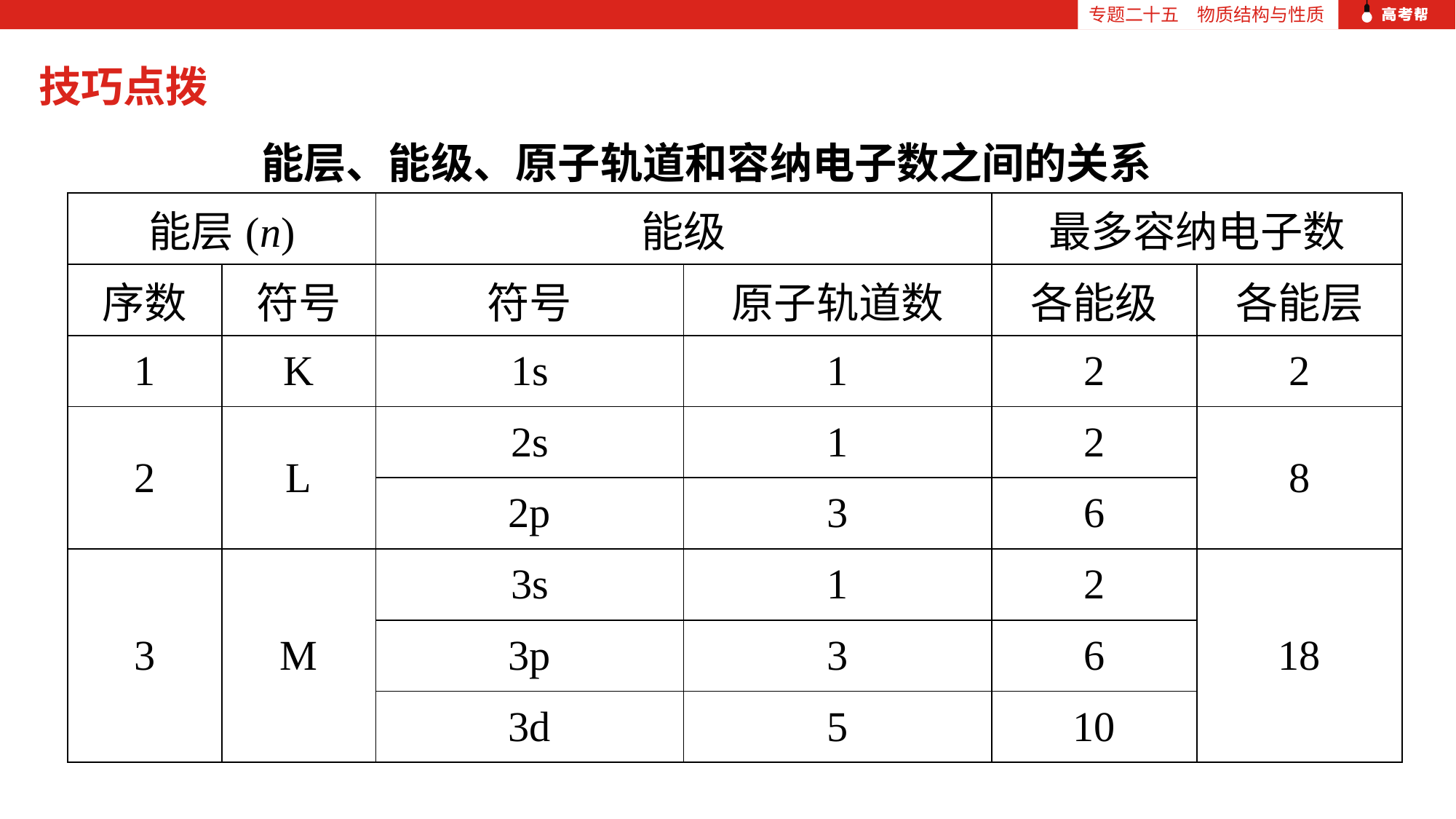

专题二十五　物质结构与性质
技巧点拨
能层、能级、原子轨道和容纳电子数之间的关系
| 能层(n) |  | 能级 |  | 最多容纳电子数 |  |
| --- | --- | --- | --- | --- | --- |
| 序数 | 符号 | 符号 | 原子轨道数 | 各能级 | 各能层 |
| 1 | K | 1s | 1 | 2 | 2 |
| 2 | L | 2s | 1 | 2 | 8 |
|  |  | 2p | 3 | 6 |  |
| 3 | M | 3s | 1 | 2 | 18 |
|  |  | 3p | 3 | 6 |  |
|  |  | 3d | 5 | 10 |  |